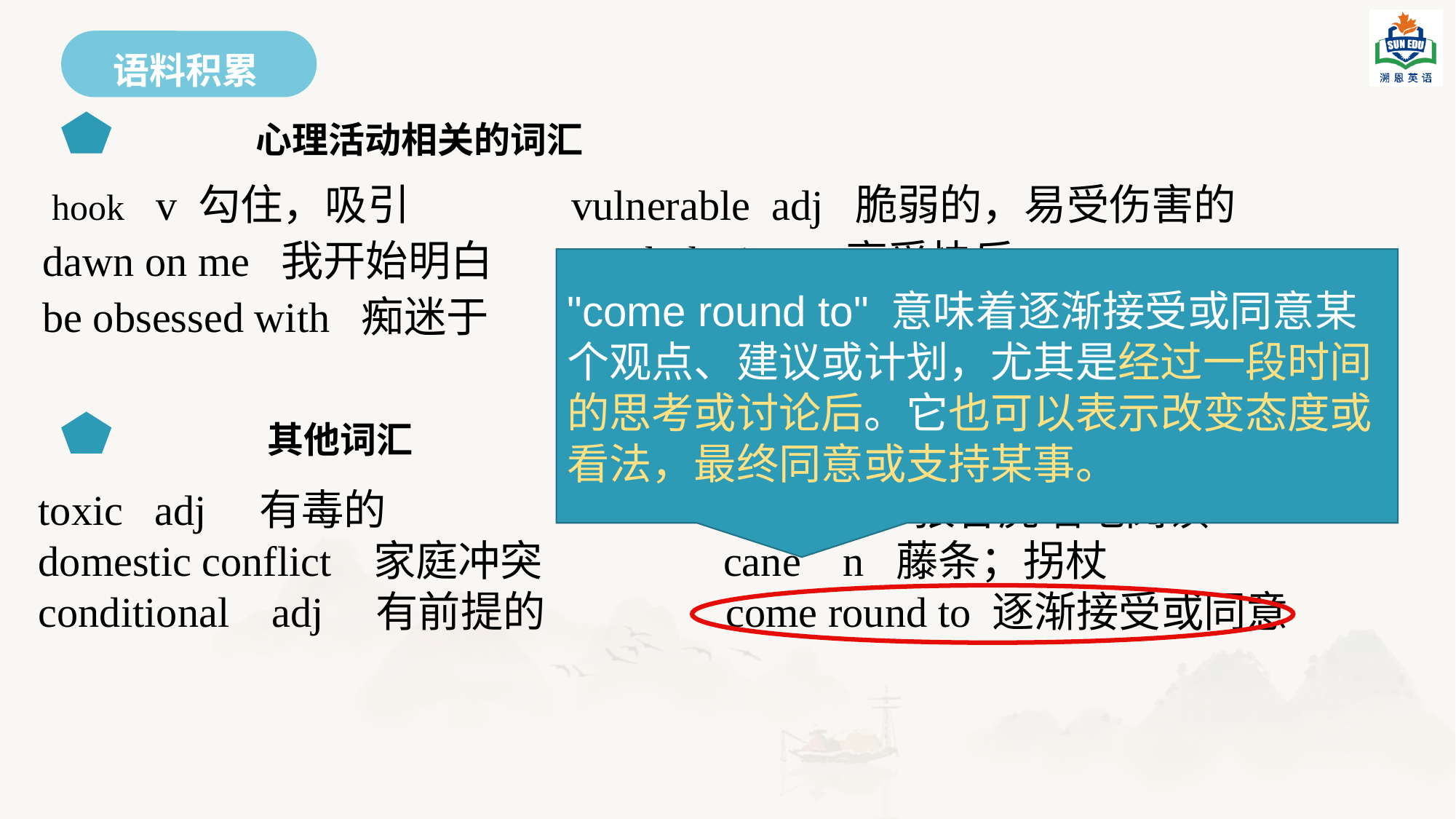

语料积累

 心理活动相关的词汇
 hook   v 勾住，吸引                vulnerable  adj  脆弱的，易受伤害的
dawn on me  我开始明白         suck the joy    享受快乐
be obsessed with  痴迷于
"come round to" 意味着逐渐接受或同意某个观点、建议或计划，尤其是经过一段时间的思考或讨论后。它也可以表示改变态度或看法，最终同意或支持某事。

其他词汇
toxic   adj    有毒的                                devour   vt  狼吞虎咽地阅读
domestic conflict   家庭冲突                  cane    n  藤条；拐杖
conditional    adj    有前提的                  come round to 逐渐接受或同意